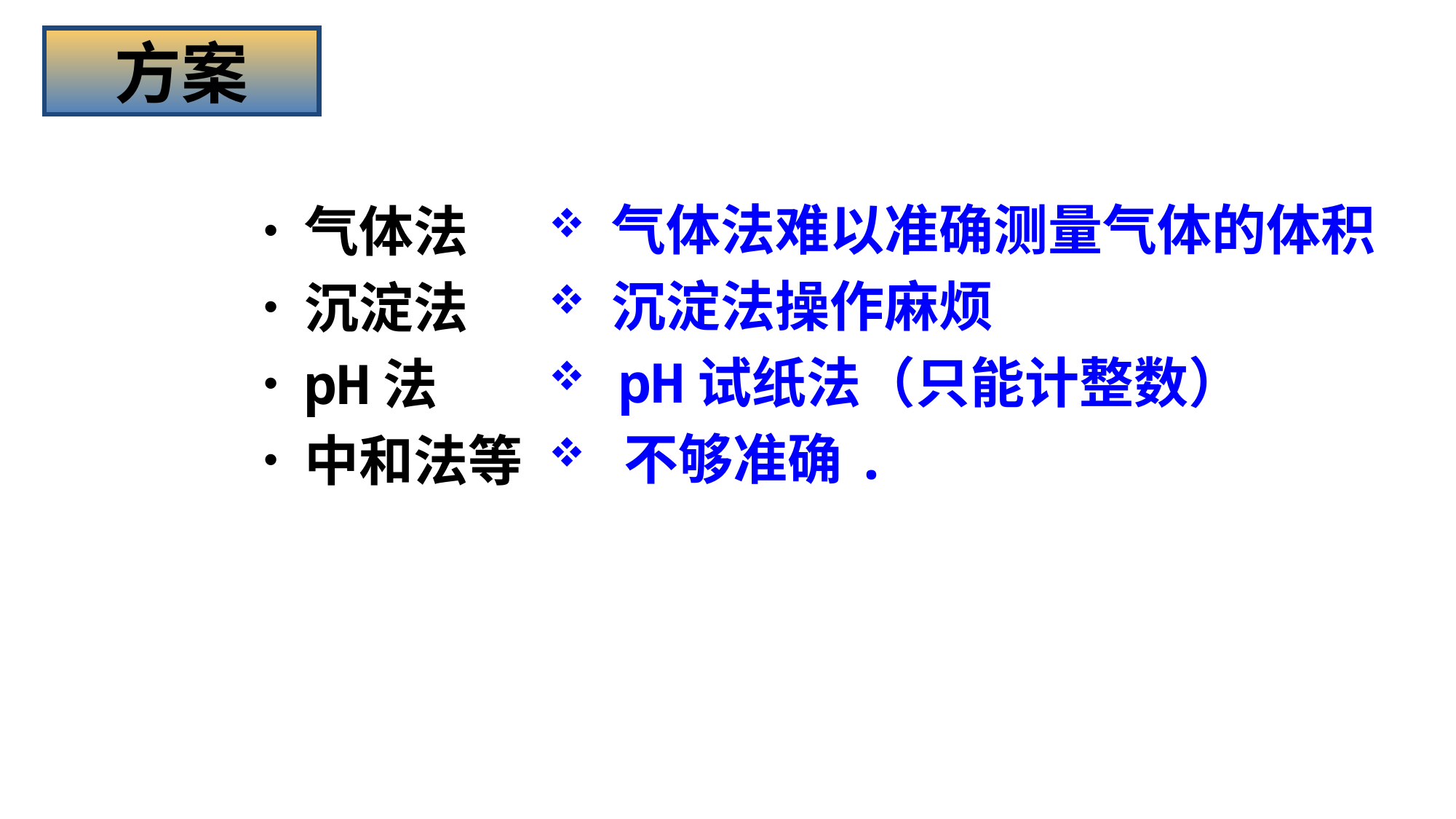

# 方案
 气体法难以准确测量气体的体积
 沉淀法操作麻烦
 pH试纸法（只能计整数）
  不够准确.

气体法
沉淀法
pH法
中和法等